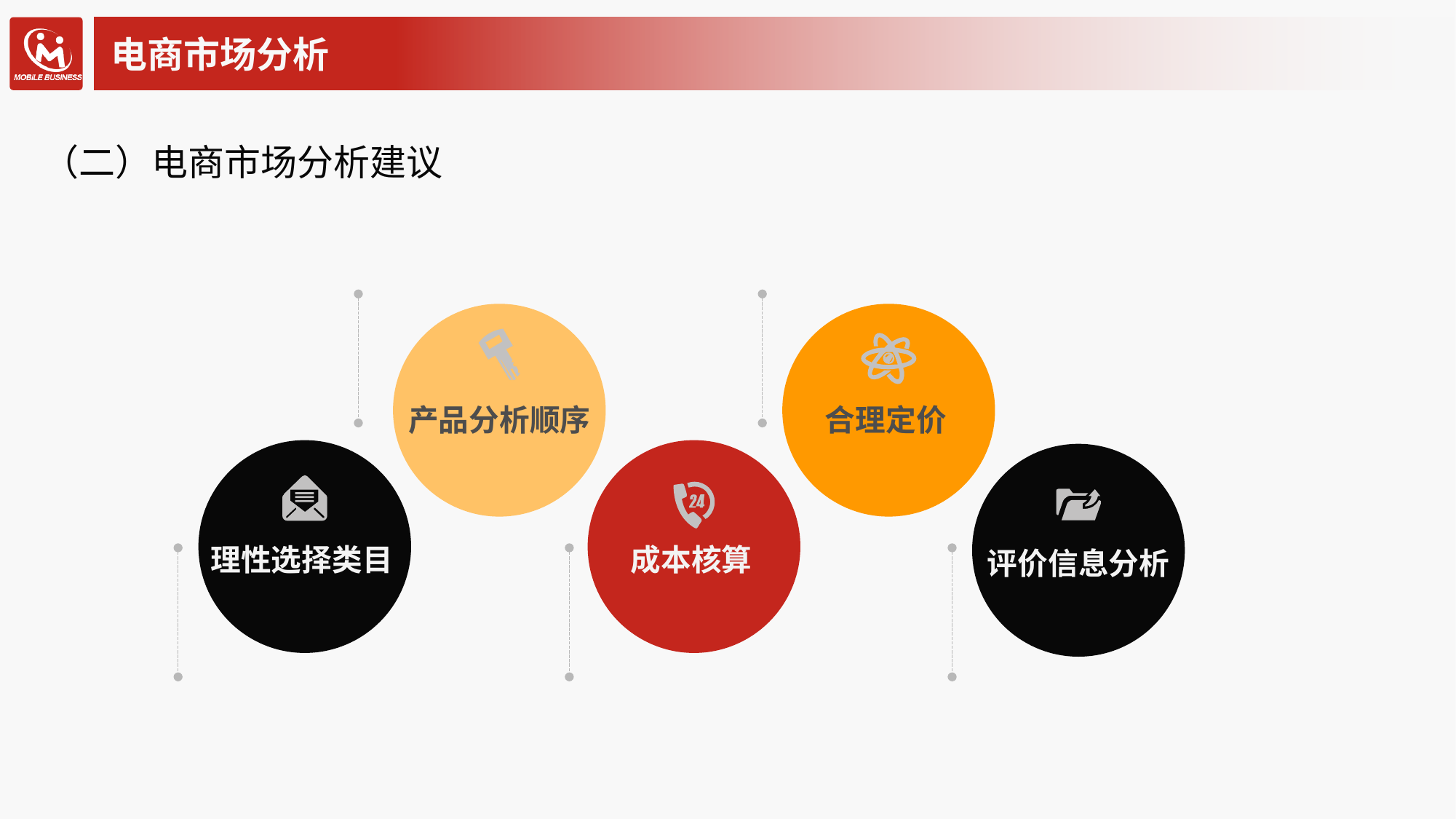

# 电商市场分析
 （二）电商市场分析建议

产品分析顺序

合理定价

理性选择类目

成本核算

评价信息分析